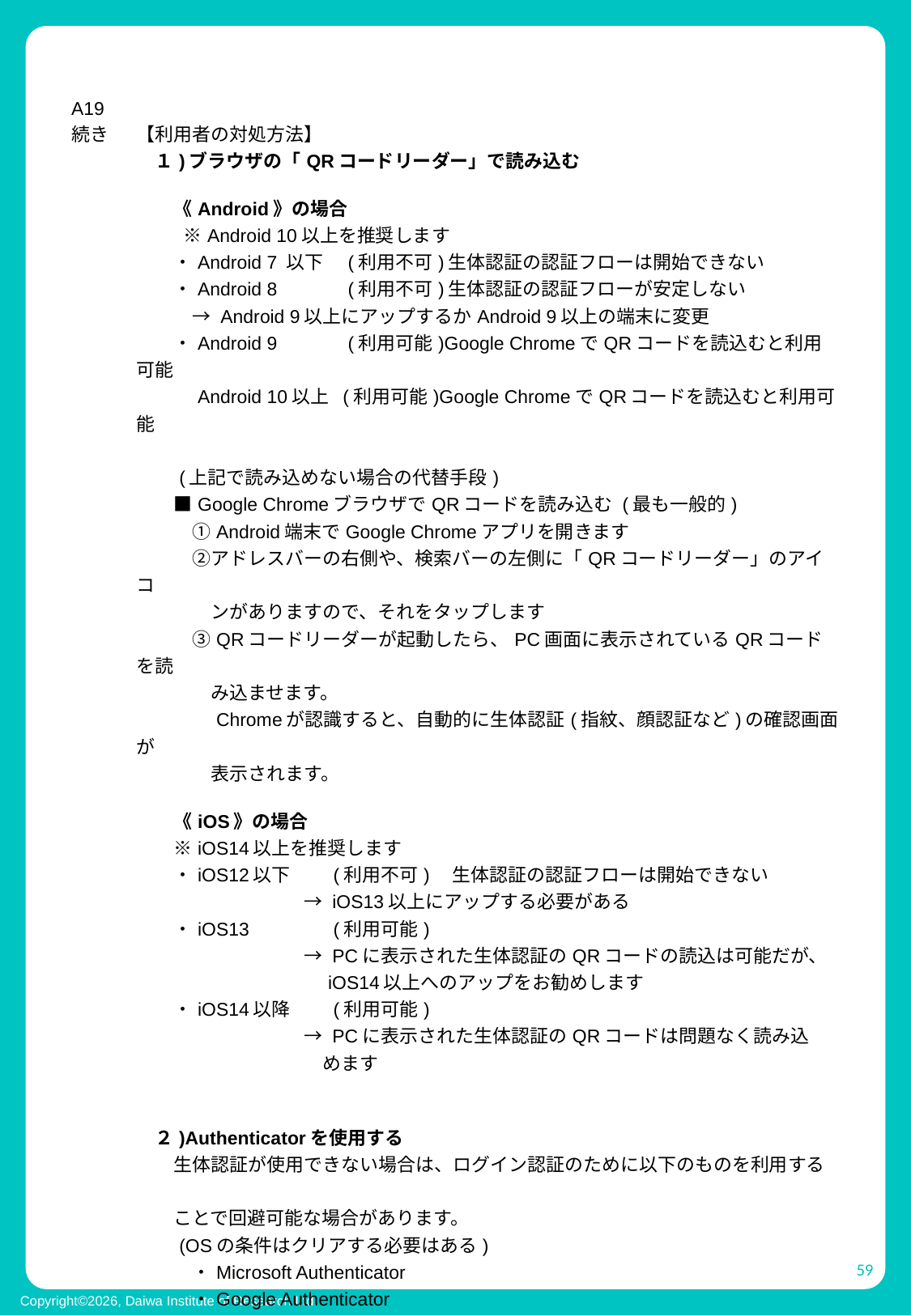

|  |  |
| --- | --- |
| A19 続き | 【利用者の対処方法】 　１)ブラウザの「QRコードリーダー」で読み込む 　　《Android》の場合 　　※Android 10以上を推奨します 　　・Android 7 以下　(利用不可)生体認証の認証フローは開始できない　 　　・Android 8 　　　(利用不可)生体認証の認証フローが安定しない 　　　→ Android 9以上にアップするかAndroid 9以上の端末に変更 　　・Android 9 　　　(利用可能)Google ChromeでQRコードを読込むと利用可能 　　　Android 10以上 (利用可能)Google ChromeでQRコードを読込むと利用可能 　　　　　　　　　　　　　　　　　　 　　(上記で読み込めない場合の代替手段) 　　■Google ChromeブラウザでQRコードを読み込む (最も一般的) 　　　①Android端末でGoogle Chromeアプリを開きます 　　　②アドレスバーの右側や、検索バーの左側に「QRコードリーダー」のアイコ　 　　　　ンがありますので、それをタップします　　　　　　　　　　 　　　③QRコードリーダーが起動したら、PC画面に表示されているQRコードを読 　　　　み込ませます。 　　　　Chromeが認識すると、自動的に生体認証(指紋、顔認証など)の確認画面が 　　　　表示されます。 　　《iOS》の場合 　　※iOS14以上を推奨します 　　・iOS12以下　　(利用不可)　生体認証の認証フローは開始できない 　　　　　　　　　→ iOS13以上にアップする必要がある 　　・iOS13　　　　(利用可能)　 　　　　　　　　　→ PCに表示された生体認証のQRコードの読込は可能だが、 　　　　　　　　　　iOS14以上へのアップをお勧めします 　　・iOS14以降　　(利用可能) 　　　　　　　　　→ PCに表示された生体認証のQRコードは問題なく読み込　 　　　　　　　　　　めます 　 　２)Authenticatorを使用する 　　生体認証が使用できない場合は、ログイン認証のために以下のものを利用する　　 　　ことで回避可能な場合があります。 　　(OSの条件はクリアする必要はある) 　　　・Microsoft Authenticator 　　　・Google Authenticator 　　　・Free OTP |
|  |  |
59